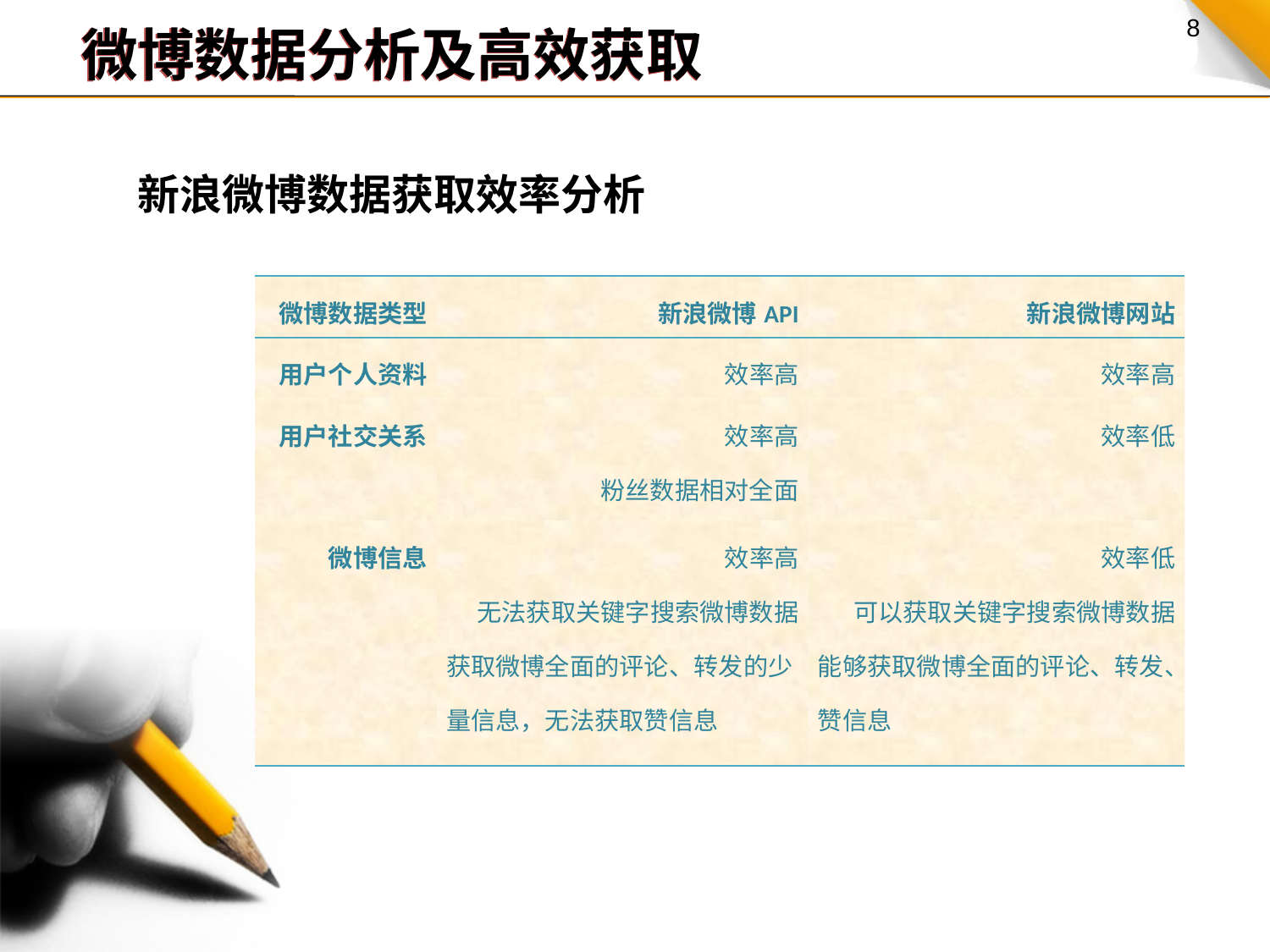

微博数据分析及高效获取
新浪微博数据获取效率分析
| 微博数据类型 | 新浪微博API | 新浪微博网站 |
| --- | --- | --- |
| 用户个人资料 | 效率高 | 效率高 |
| 用户社交关系 | 效率高 粉丝数据相对全面 | 效率低 |
| 微博信息 | 效率高 无法获取关键字搜索微博数据 获取微博全面的评论、转发的少量信息，无法获取赞信息 | 效率低 可以获取关键字搜索微博数据 能够获取微博全面的评论、转发、赞信息 |